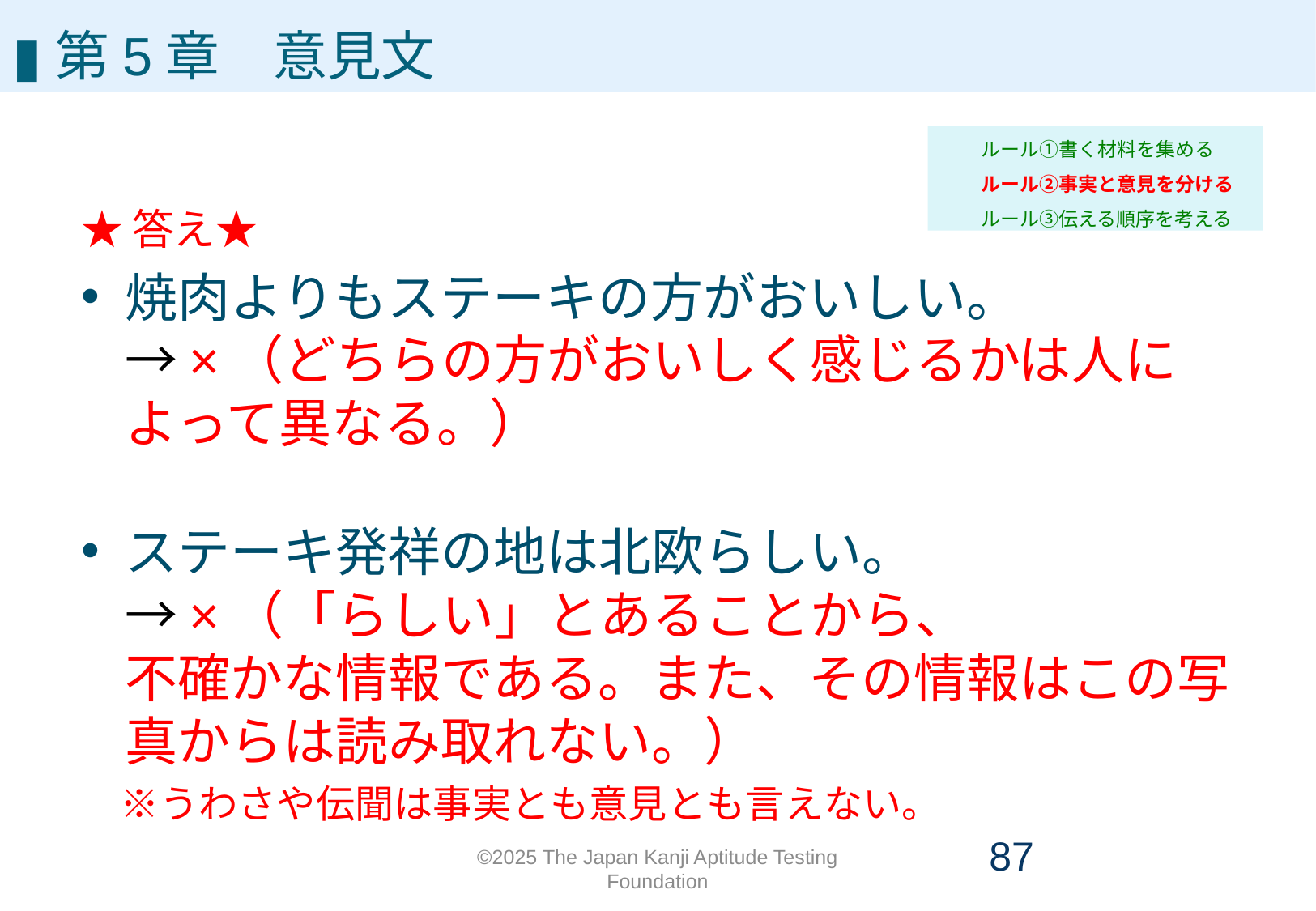

▮第5章　意見文
ルール①書く材料を集める
ルール②事実と意見を分ける
ルール③伝える順序を考える
★答え★
焼肉よりもステーキの方がおいしい。
→×（どちらの方がおいしく感じるかは人によって異なる。）

ステーキ発祥の地は北欧らしい。
→×（「らしい」とあることから、
不確かな情報である。また、その情報はこの写真からは読み取れない。）
　※うわさや伝聞は事実とも意見とも言えない。

©2025 The Japan Kanji Aptitude Testing Foundation
87